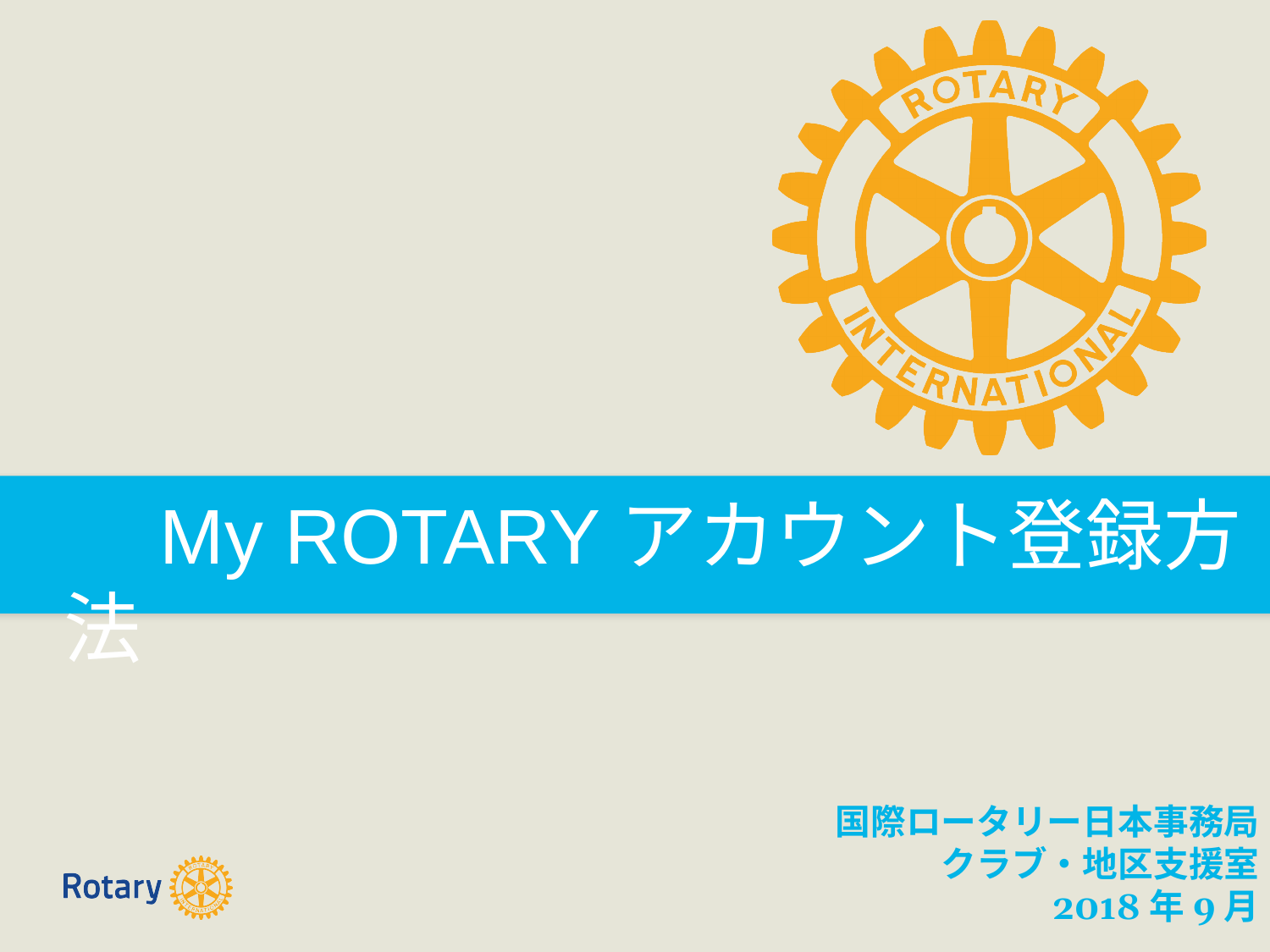

My ROTARYアカウント登録方法

国際ロータリー日本事務局
クラブ・地区支援室
2018年9月